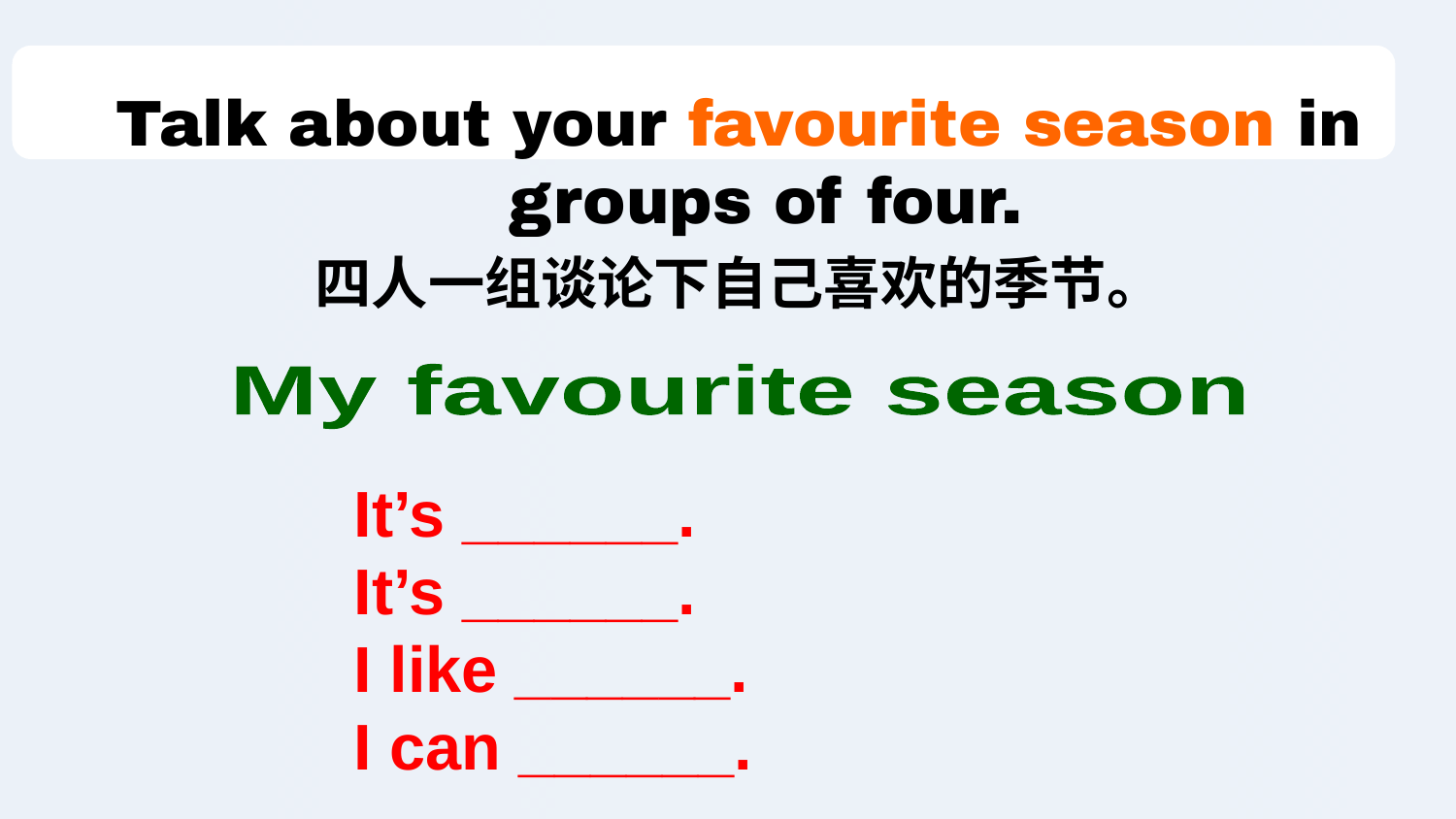

Talk about your favourite season in groups of four.
四人一组谈论下自己喜欢的季节。
My favourite season
It’s ______.
It’s ______.
I like ______.
I can ______.